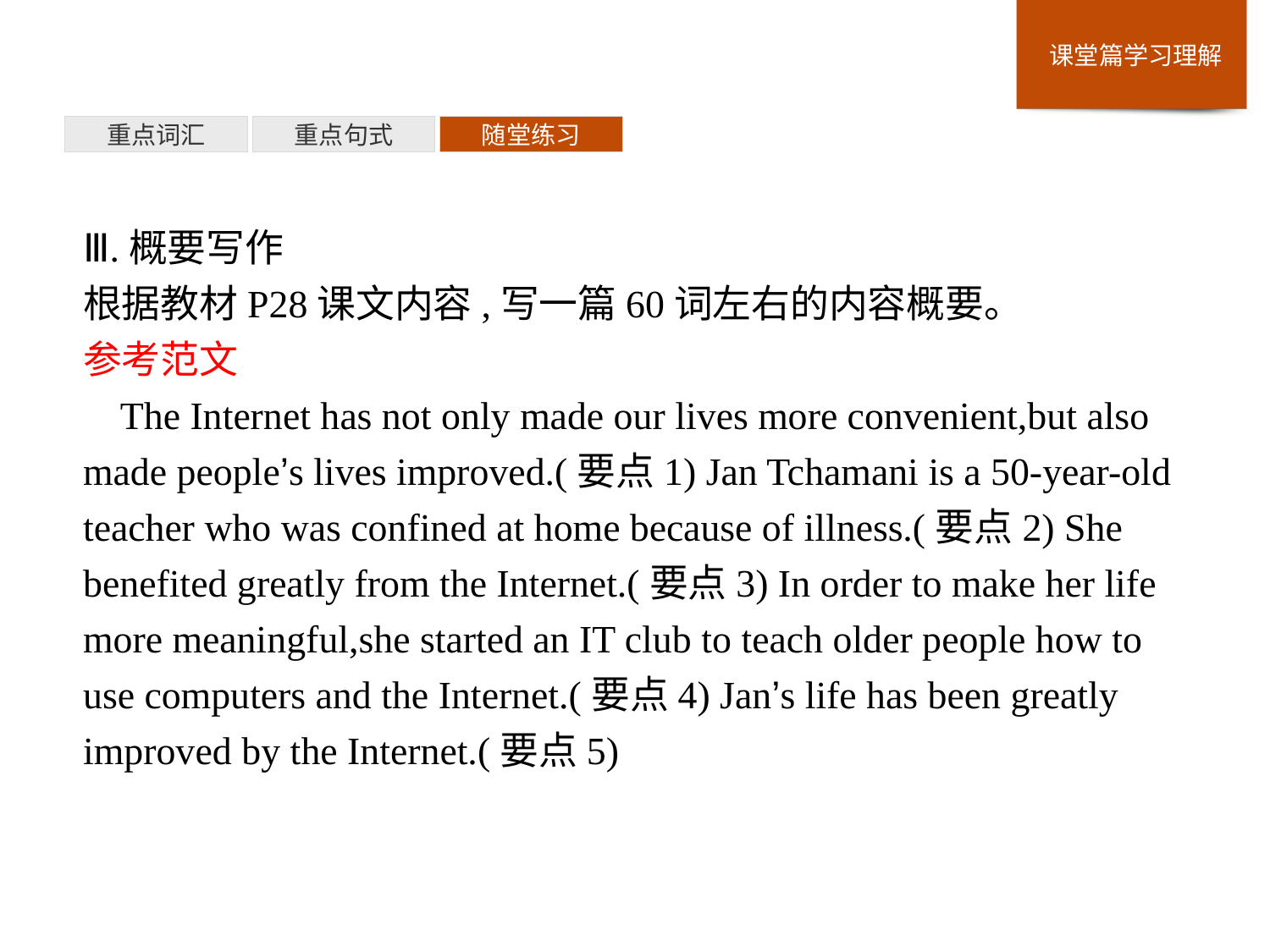

重点词汇
重点句式
随堂练习
Ⅲ.概要写作
根据教材P28课文内容,写一篇60词左右的内容概要。
参考范文
The Internet has not only made our lives more convenient,but also made people’s lives improved.(要点1) Jan Tchamani is a 50-year-old teacher who was confined at home because of illness.(要点2) She benefited greatly from the Internet.(要点3) In order to make her life more meaningful,she started an IT club to teach older people how to use computers and the Internet.(要点4) Jan’s life has been greatly improved by the Internet.(要点5)